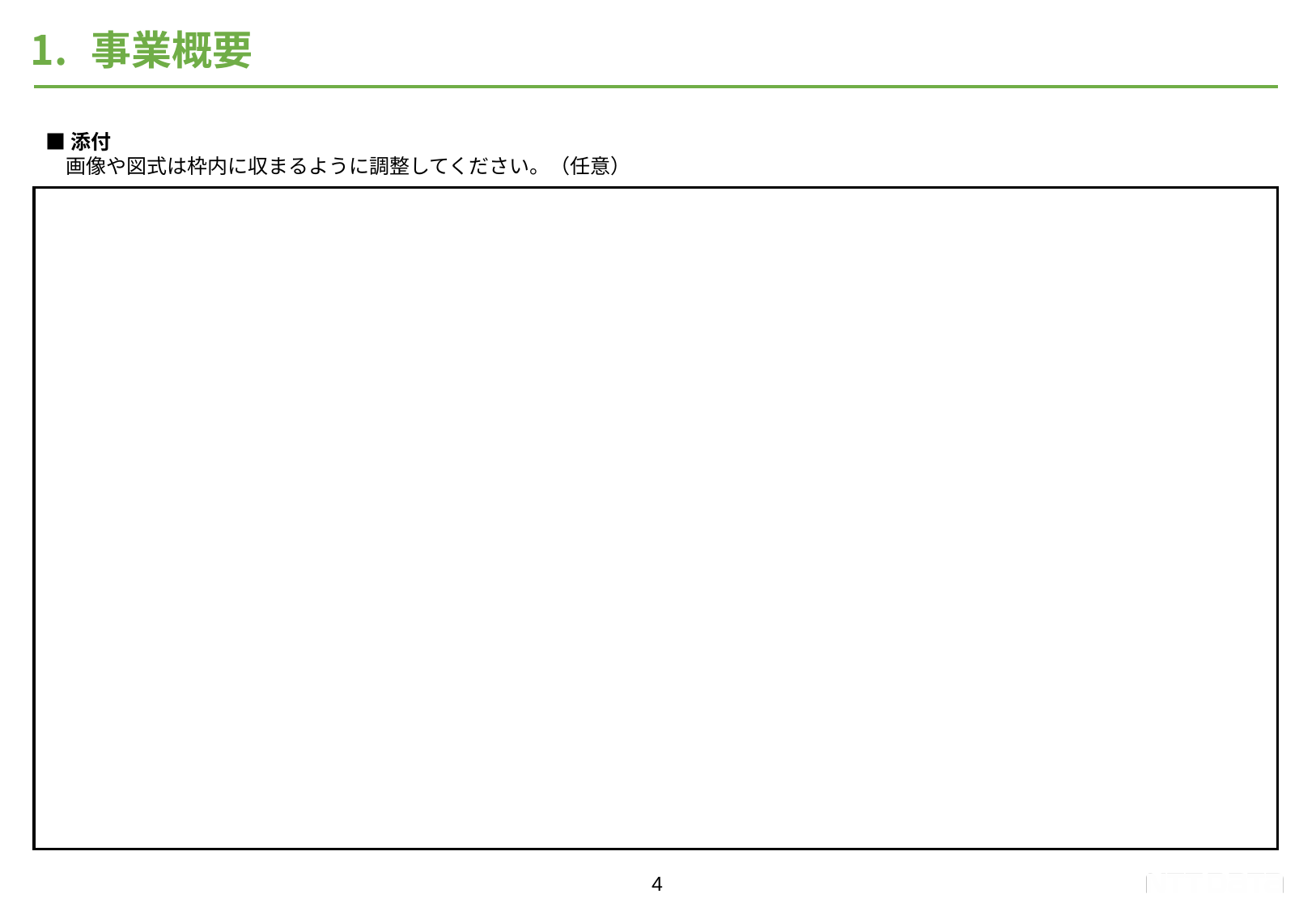

# 事業概要
記入時の注意事項
■添付
　画像や図式は枠内に収まるように調整してください。（任意）
本ページの中に図や写真を含めて、
「１.事業概要」の内容が分かるように説明をしてください。